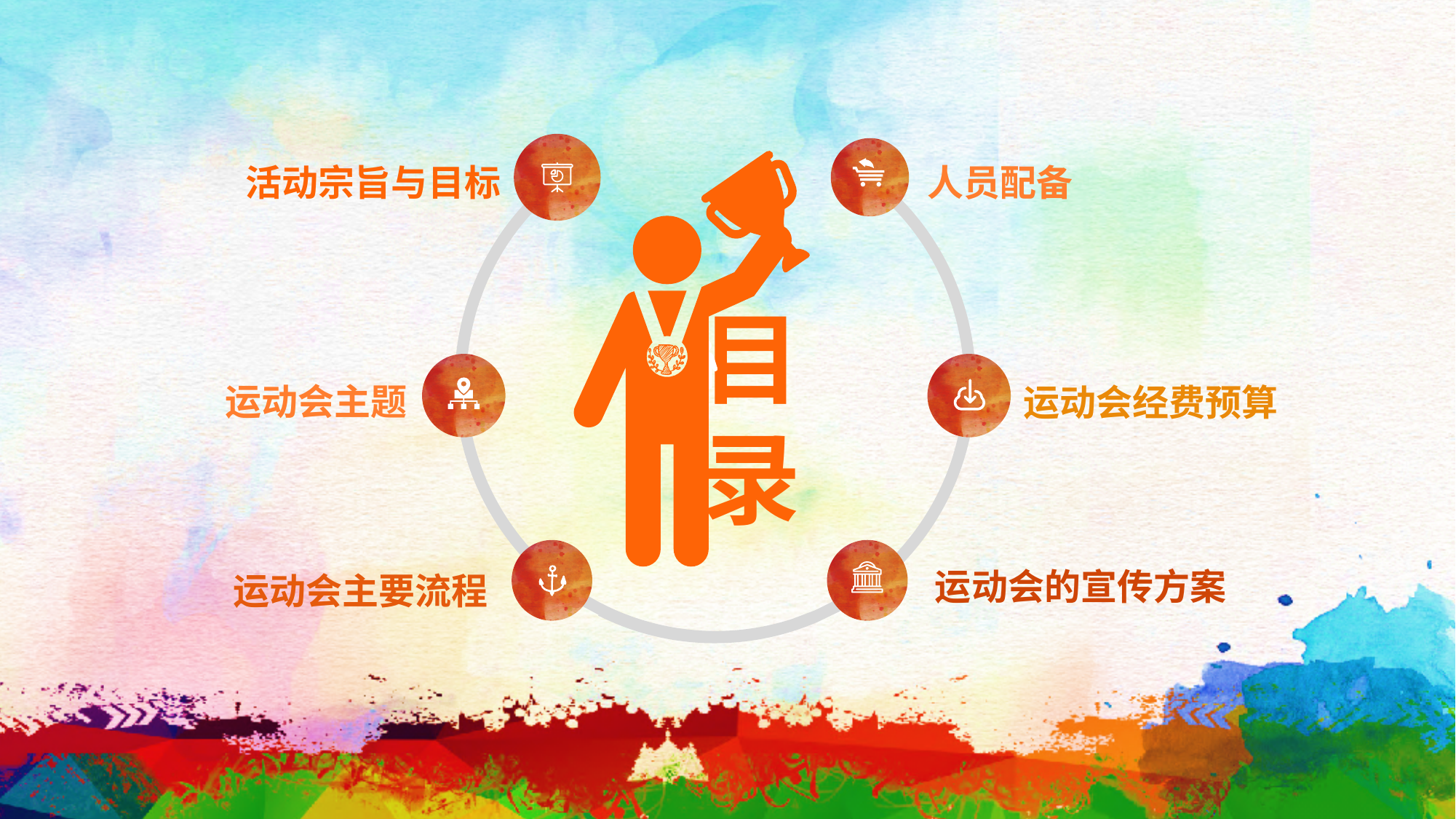

活动宗旨与目标

人员配备

目
录

运动会主题

运动会经费预算

运动会的宣传方案

运动会主要流程